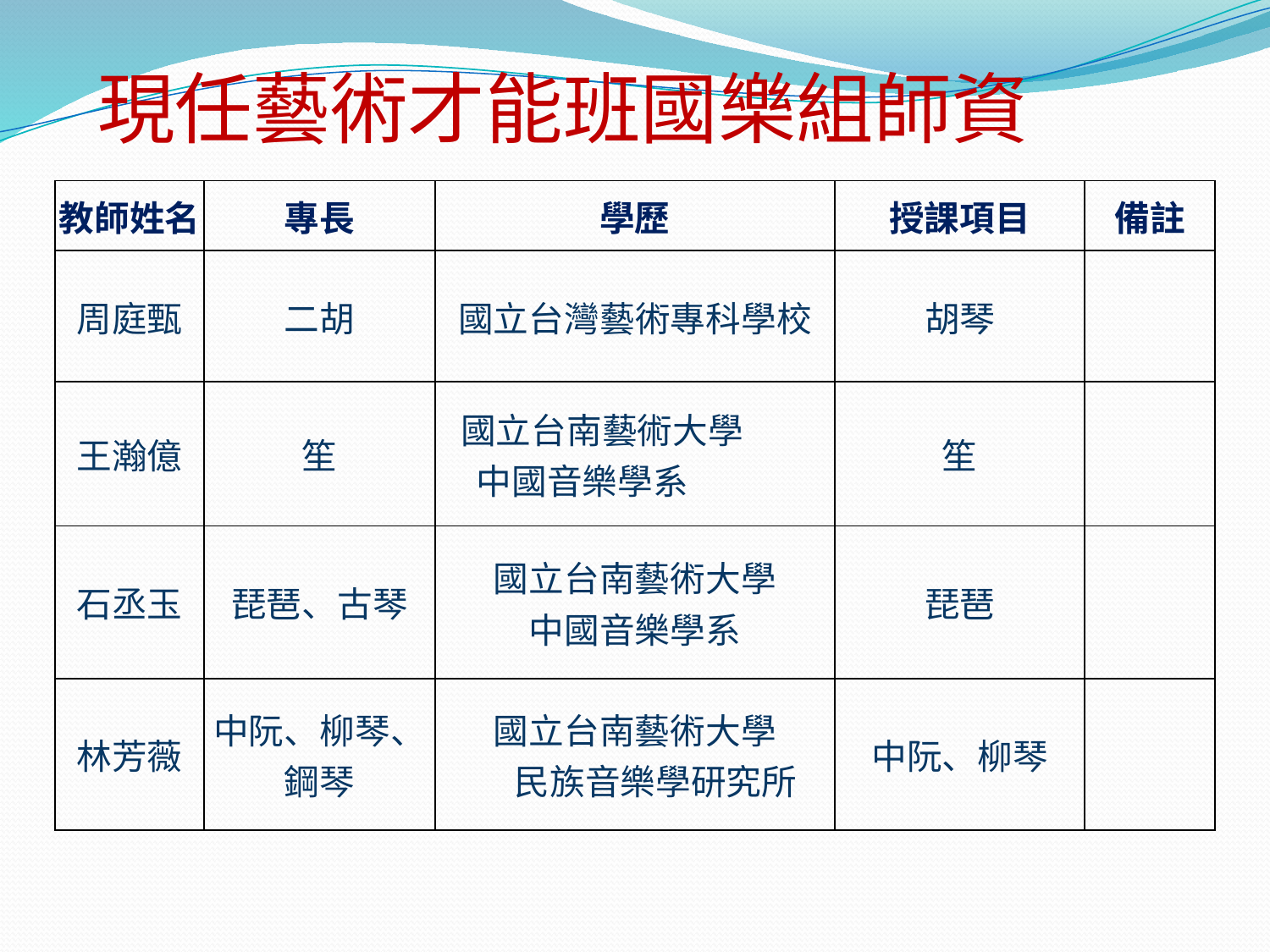

# 現任藝術才能班國樂組師資
| 教師姓名 | 專長 | 學歷 | 授課項目 | 備註 |
| --- | --- | --- | --- | --- |
| 周庭甄 | 二胡 | 國立台灣藝術專科學校 | 胡琴 |  |
| 王瀚億 | 笙 | 國立台南藝術大學 中國音樂學系 | 笙 |  |
| 石丞玉 | 琵琶、古琴 | 國立台南藝術大學 中國音樂學系 | 琵琶 |  |
| 林芳薇 | 中阮、柳琴、鋼琴 | 國立台南藝術大學 民族音樂學研究所 | 中阮、柳琴 |  |